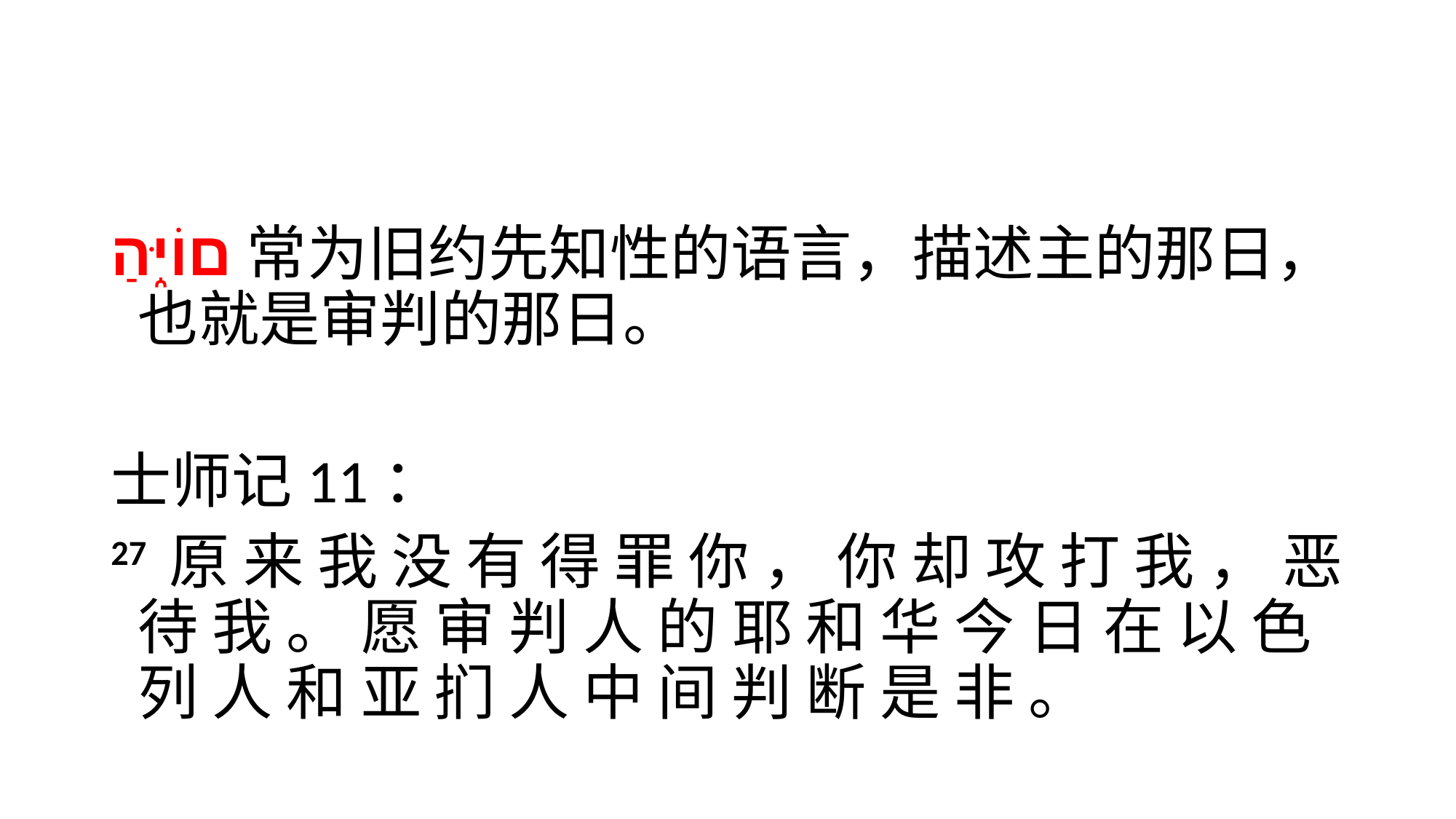

#
םוֹיּ֑הַ常为旧约先知性的语言，描述主的那日，也就是审判的那日。

士师记11：
27 原 来 我 没 有 得 罪 你 ， 你 却 攻 打 我 ， 恶 待 我 。 愿 审 判 人 的 耶 和 华 今 日 在 以 色 列 人 和 亚 扪 人 中 间 判 断 是 非 。